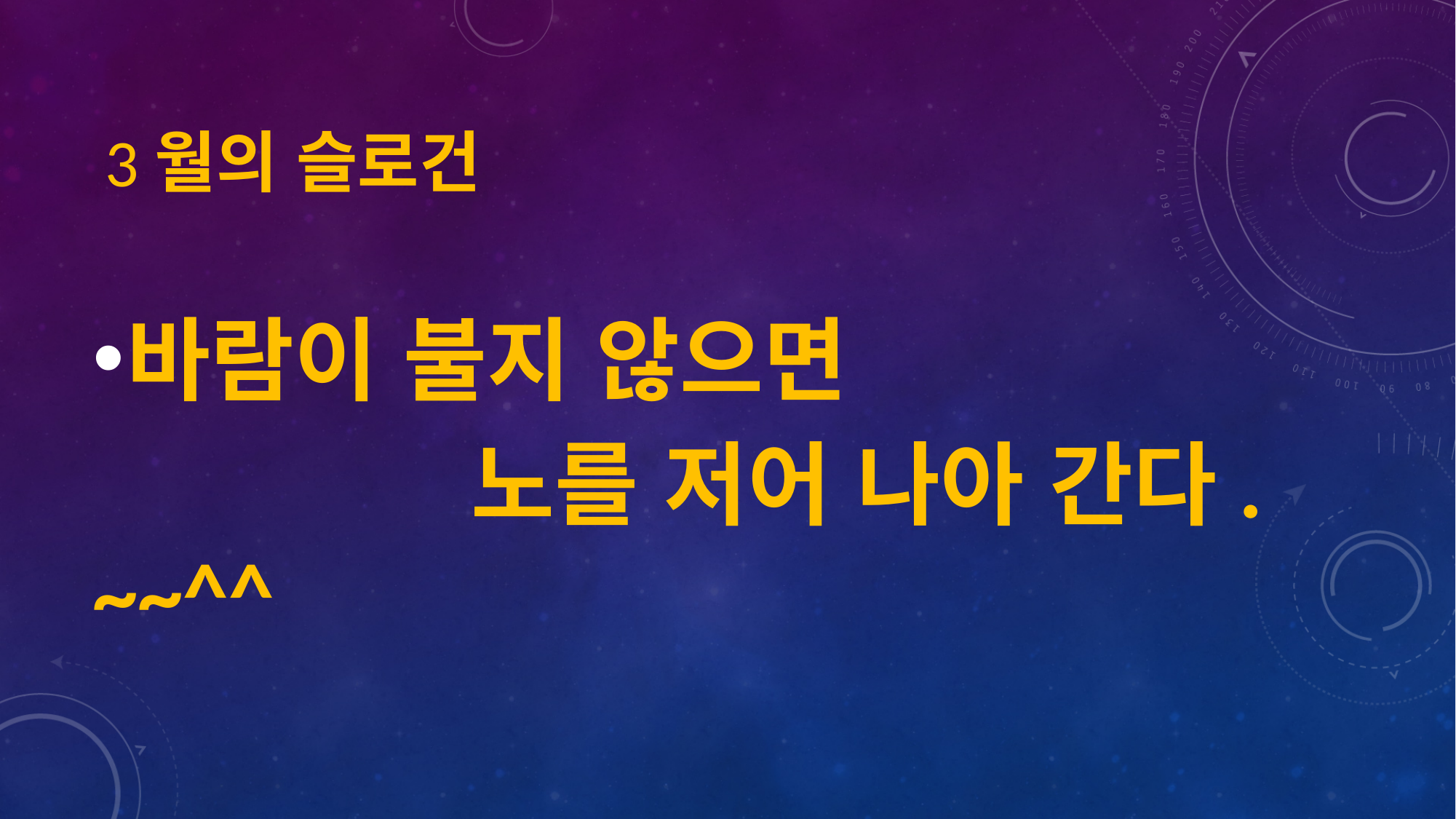

# 3월의 슬로건
바람이 불지 않으면
              노를 저어 나아 간다. ~~^^